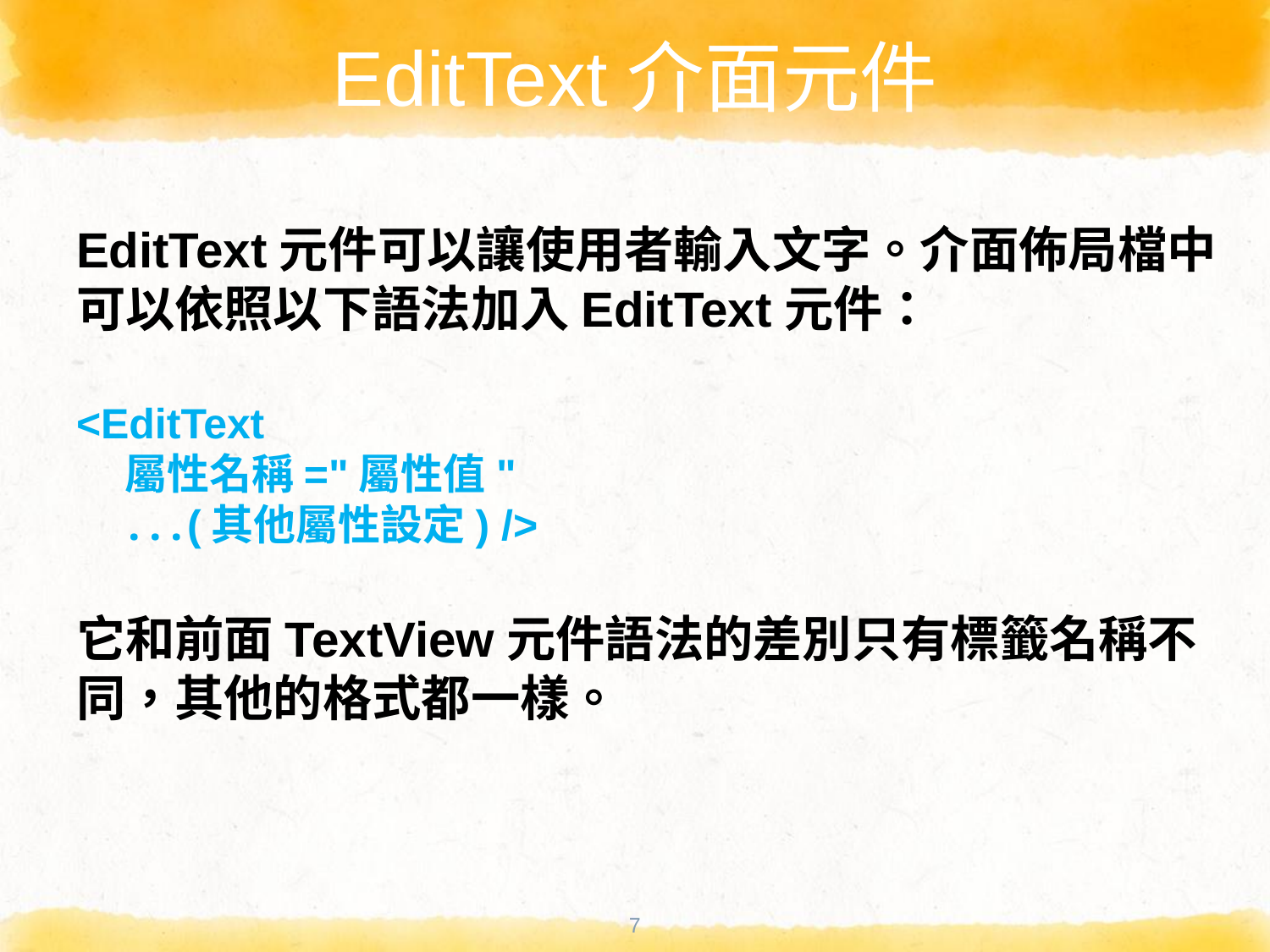

# EditText介面元件
EditText元件可以讓使用者輸入文字。介面佈局檔中可以依照以下語法加入EditText元件：

<EditText
    屬性名稱="屬性值"
    ․․․(其他屬性設定) />

它和前面TextView元件語法的差別只有標籤名稱不同，其他的格式都一樣。
7